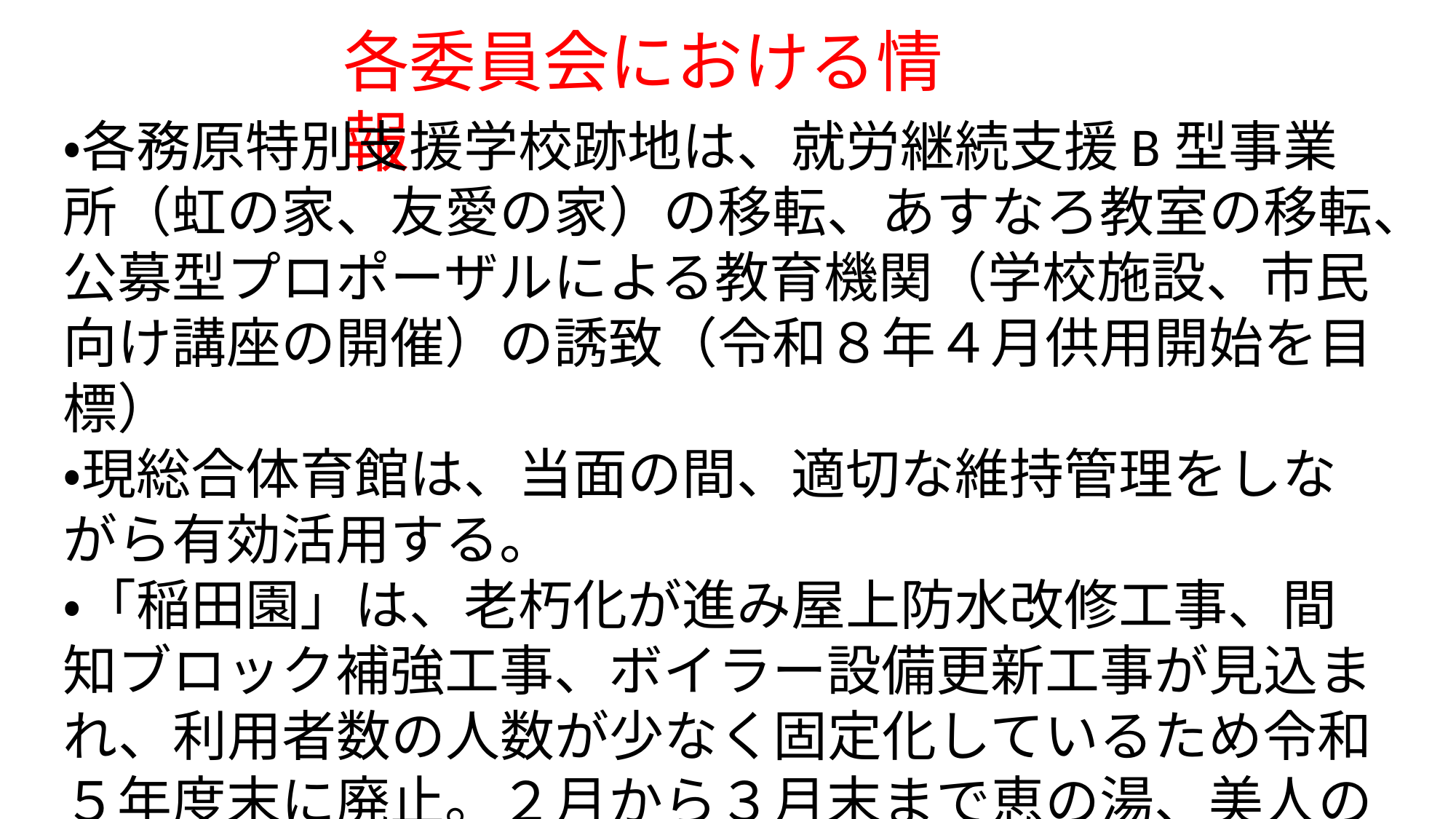

各委員会における情報
・各務原特別支援学校跡地は、就労継続支援B型事業所（虹の家、友愛の家）の移転、あすなろ教室の移転、公募型プロポーザルによる教育機関（学校施設、市民向け講座の開催）の誘致（令和８年４月供用開始を目標）
・現総合体育館は、当面の間、適切な維持管理をしながら有効活用する。
・「稲田園」は、老朽化が進み屋上防水改修工事、間知ブロック補強工事、ボイラー設備更新工事が見込まれ、利用者数の人数が少なく固定化しているため令和５年度末に廃止。２月から３月末まで恵の湯、美人の湯の入浴券